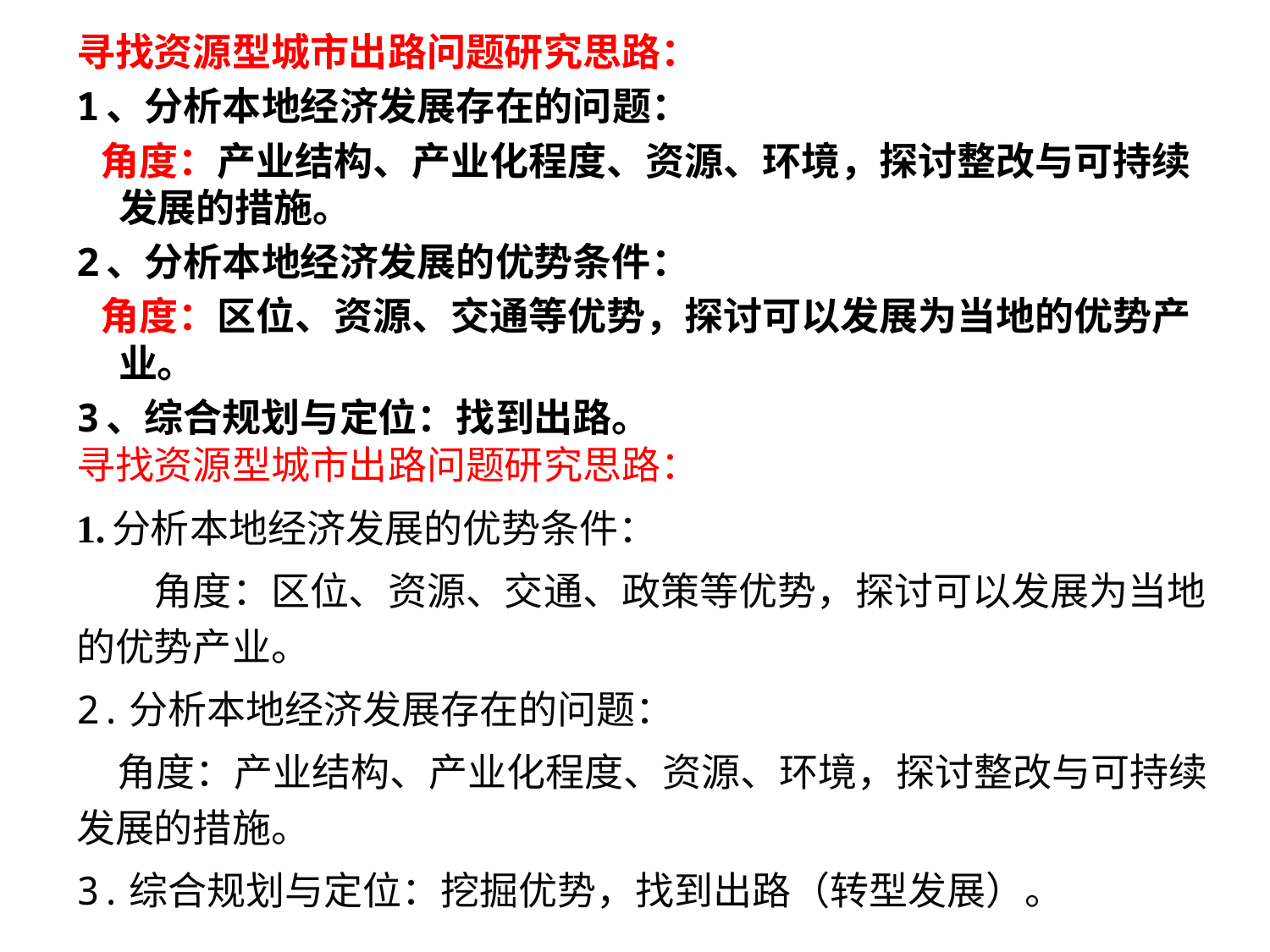

寻找资源型城市出路问题研究思路：
1、分析本地经济发展存在的问题：
  角度：产业结构、产业化程度、资源、环境，探讨整改与可持续发展的措施。
2、分析本地经济发展的优势条件：
  角度：区位、资源、交通等优势，探讨可以发展为当地的优势产业。
3、综合规划与定位：找到出路。
寻找资源型城市出路问题研究思路：
1.分析本地经济发展的优势条件：
　　角度：区位、资源、交通、政策等优势，探讨可以发展为当地的优势产业。
2.分析本地经济发展存在的问题：
    角度：产业结构、产业化程度、资源、环境，探讨整改与可持续发展的措施。
3.综合规划与定位：挖掘优势，找到出路（转型发展）。